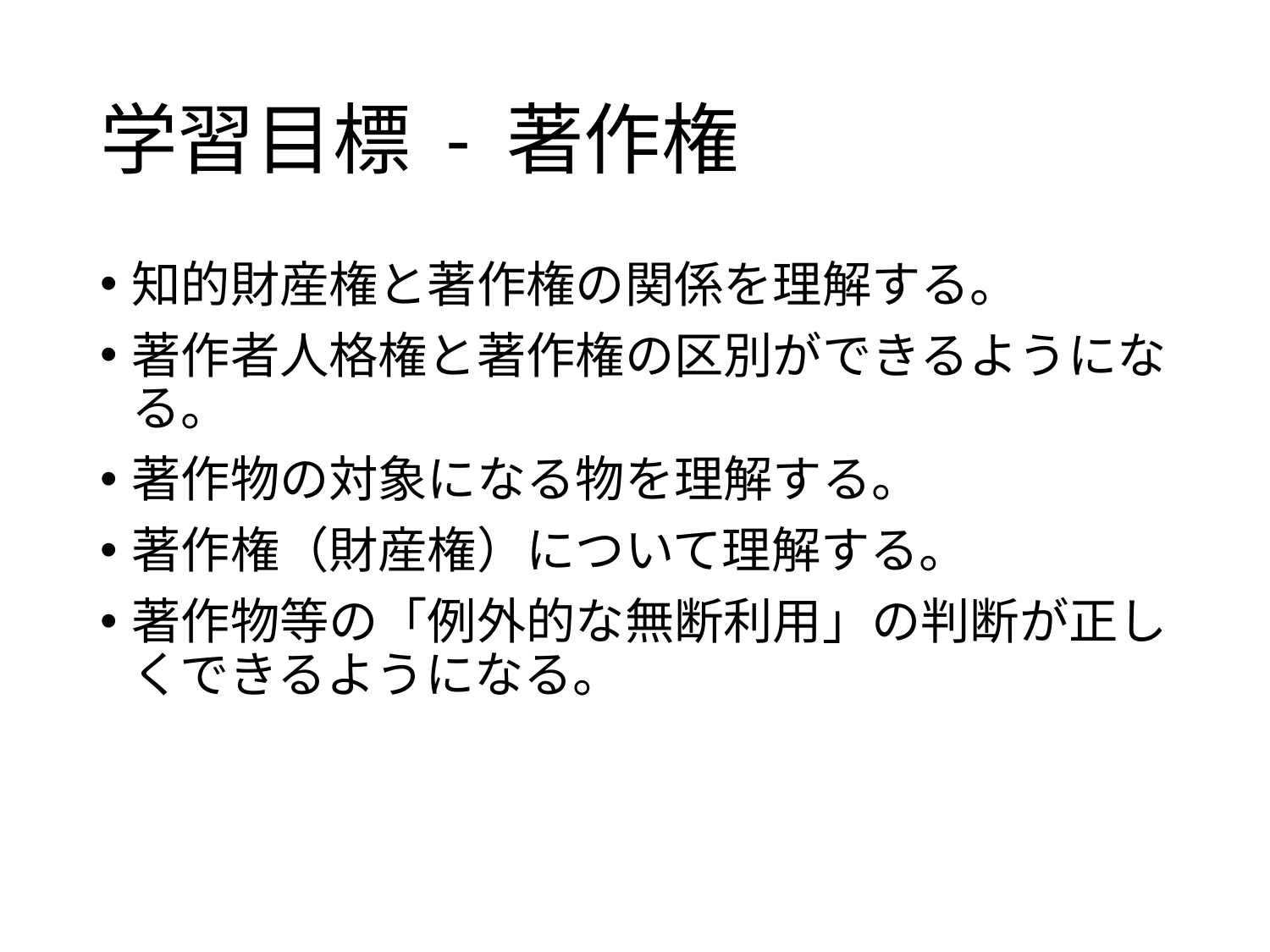

# 学習目標 - 著作権
知的財産権と著作権の関係を理解する。
著作者人格権と著作権の区別ができるようになる。
著作物の対象になる物を理解する。
著作権（財産権）について理解する。
著作物等の「例外的な無断利用」の判断が正しくできるようになる。